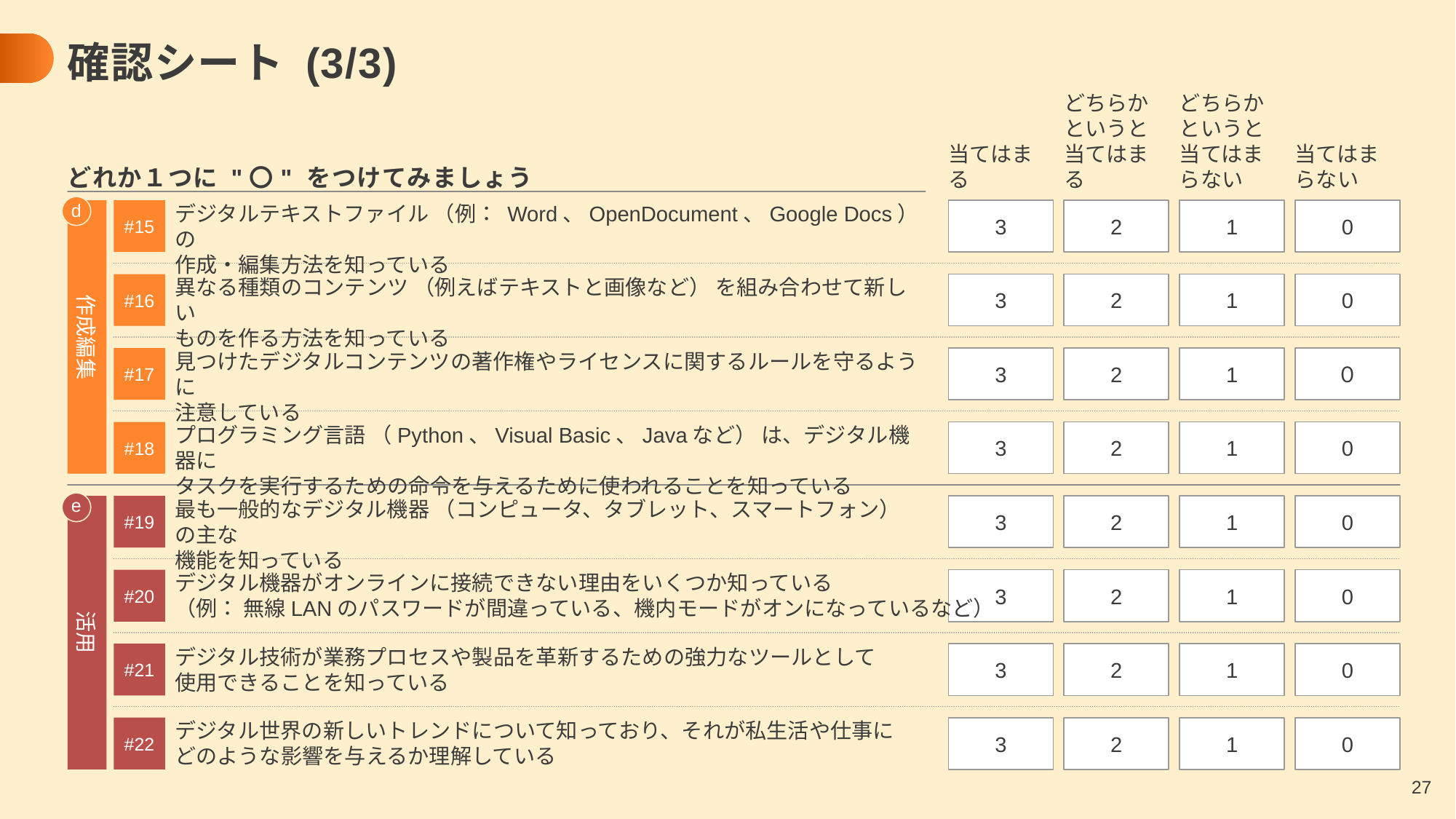

# 確認シート (3/3)
当てはまる
どちらかというと
当てはまる
どちらかというと
当てはまらない
当てはまらない
どれか１つに "〇" をつけてみましょう
d
作成編集
#15
デジタルテキストファイル （例： Word、OpenDocument、Google Docs） の
作成・編集方法を知っている
3
2
1
0
#16
異なる種類のコンテンツ （例えばテキストと画像など） を組み合わせて新しい
ものを作る方法を知っている
3
2
1
0
#17
見つけたデジタルコンテンツの著作権やライセンスに関するルールを守るように
注意している
3
2
1
０
#18
プログラミング言語 （Python、Visual Basic、Javaなど） は、デジタル機器に
タスクを実行するための命令を与えるために使われることを知っている
3
2
1
0
e
活用
#19
最も一般的なデジタル機器 （コンピュータ、タブレット、スマートフォン） の主な
機能を知っている
3
2
1
0
#20
デジタル機器がオンラインに接続できない理由をいくつか知っている
（例： 無線LANのパスワードが間違っている、機内モードがオンになっているなど）
3
2
1
0
#21
デジタル技術が業務プロセスや製品を革新するための強力なツールとして
使用できることを知っている
3
2
1
0
#22
デジタル世界の新しいトレンドについて知っており、それが私生活や仕事に
どのような影響を与えるか理解している
3
2
1
0